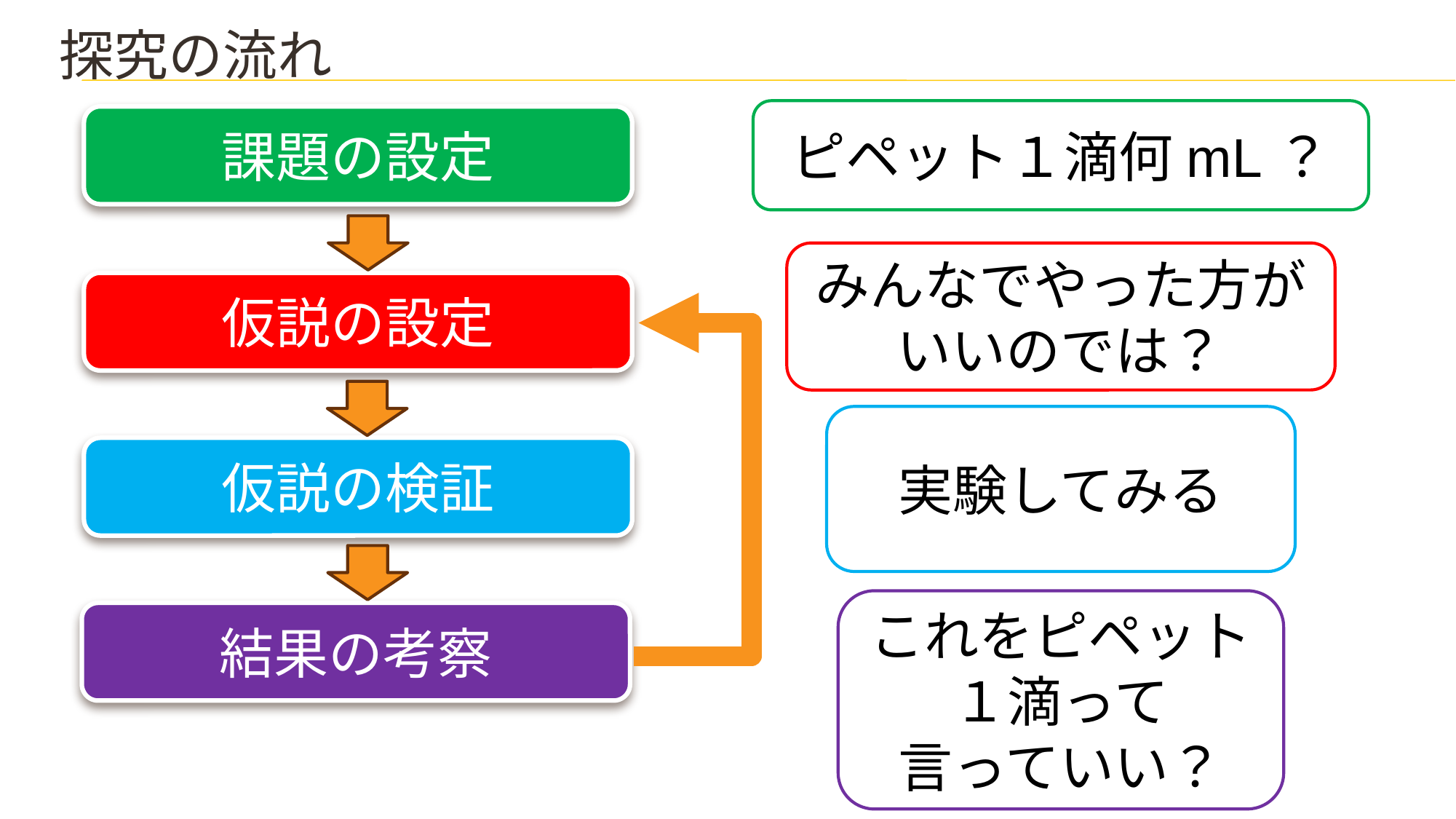

# 探究の流れ
ピペット１滴何mL？
課題の設定

みんなでやった方がいいのでは？
仮説の設定

実験してみる
仮説の検証

これをピペット
１滴って
言っていい？
結果の考察